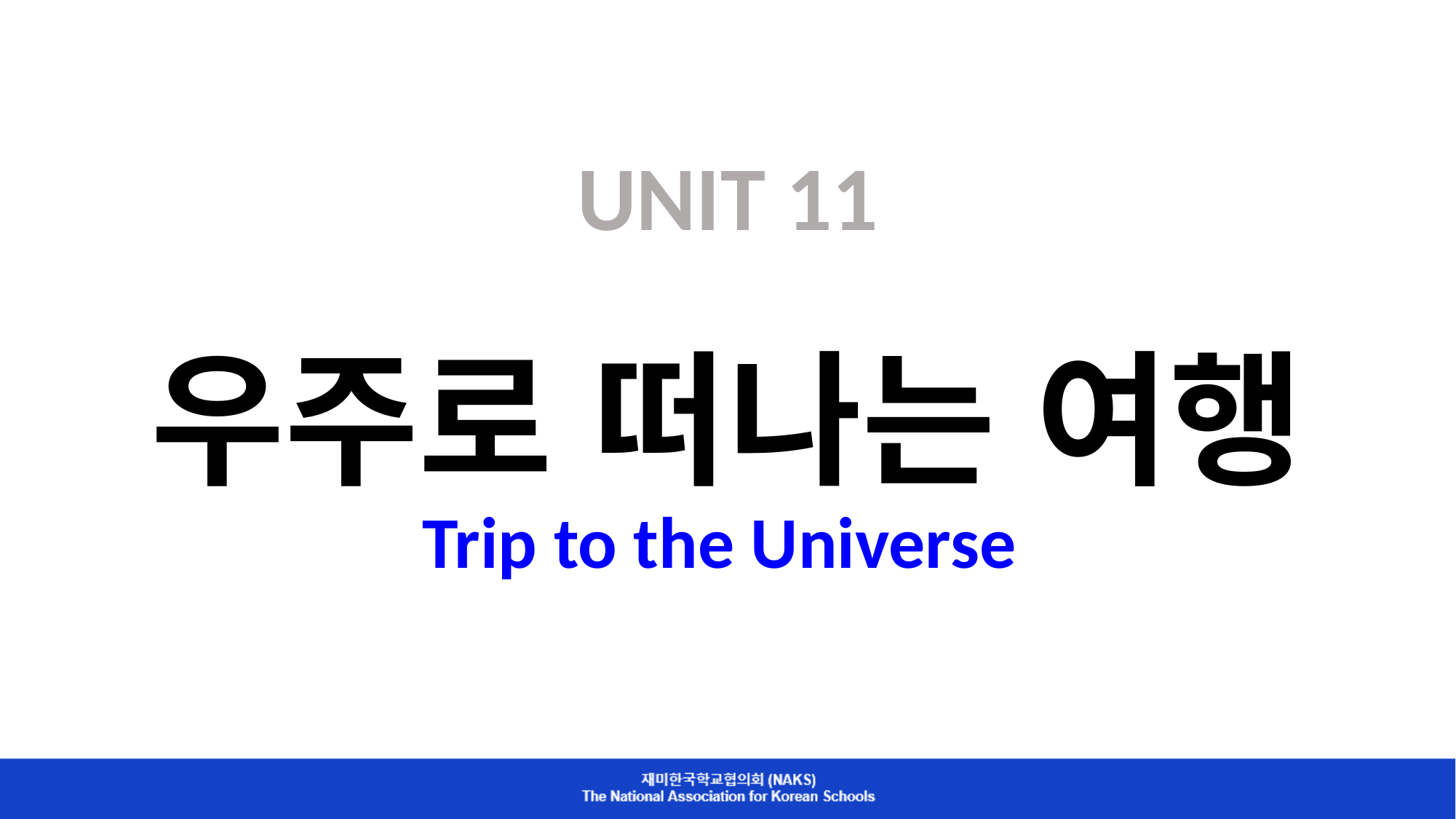

# UNIT 11 우주로 떠나는 여행 Trip to the Universe